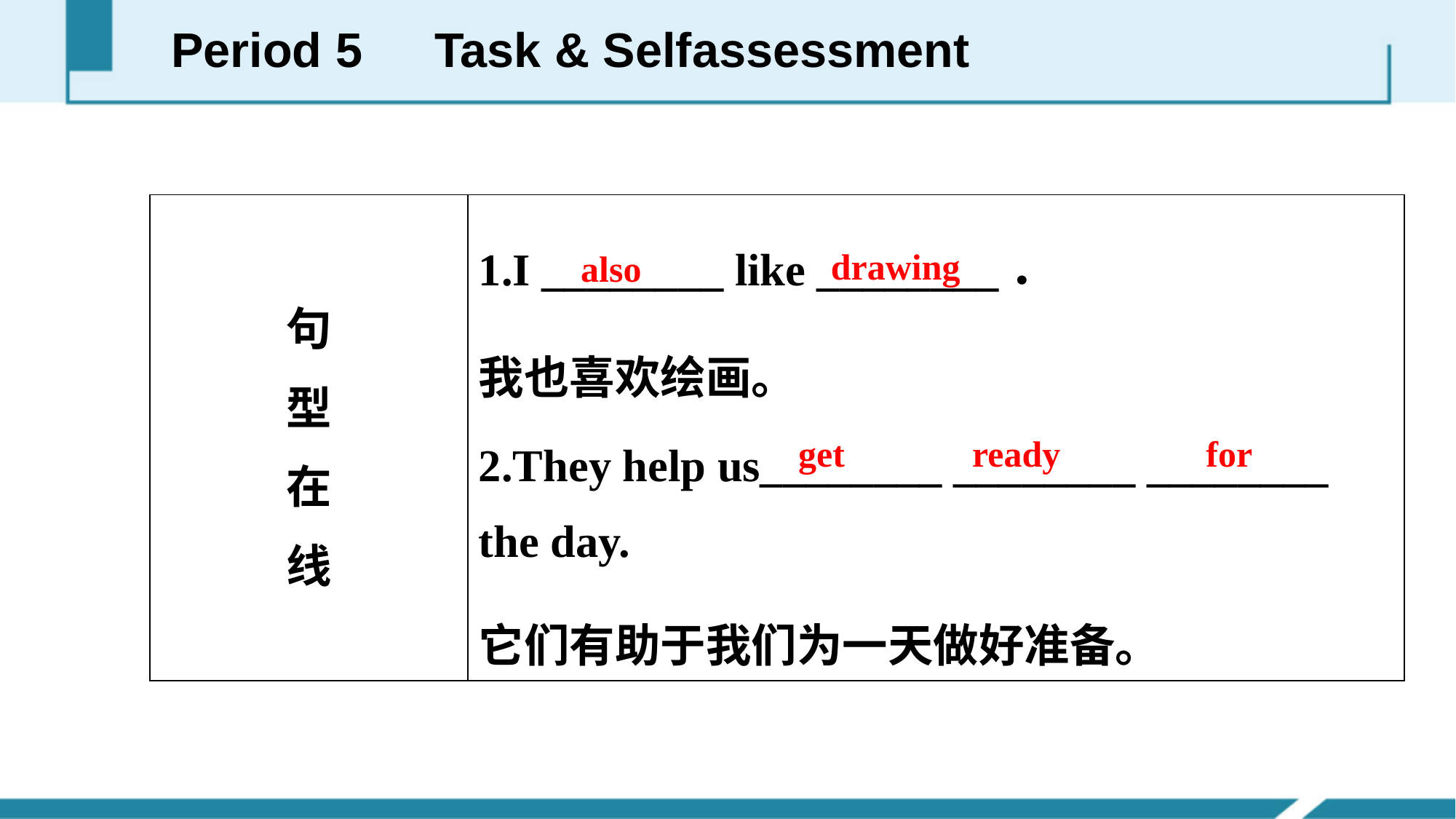

Period 5　Task & Self­assessment
| 句 型 在 线 | 1.I \_\_\_\_\_\_\_\_ like \_\_\_\_\_\_\_\_． 我也喜欢绘画。 2.They help us\_\_\_\_\_\_\_\_ \_\_\_\_\_\_\_\_ \_\_\_\_\_\_\_\_ the day. 它们有助于我们为一天做好准备。 |
| --- | --- |
drawing
also
get              ready                for